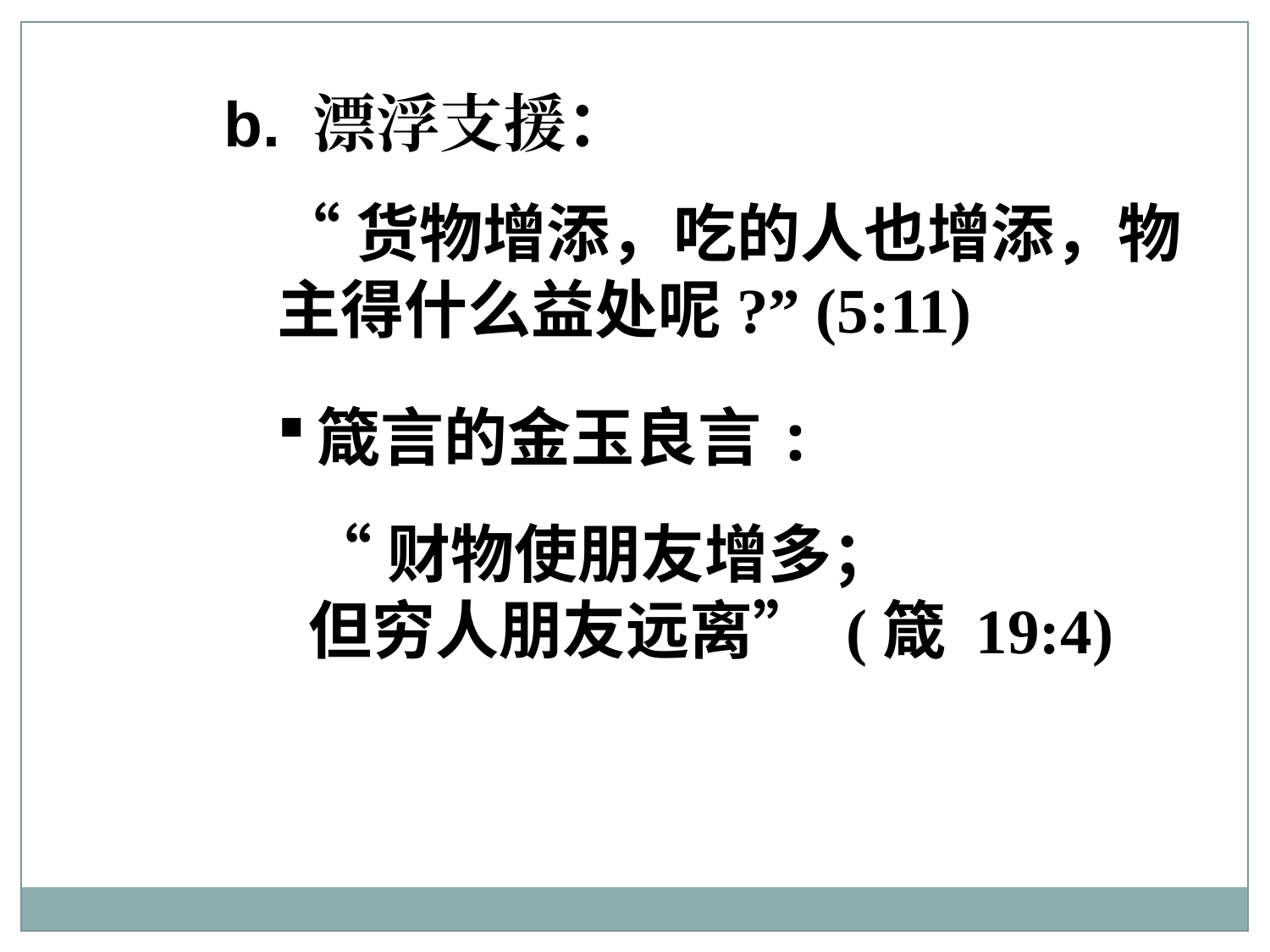

b. 漂浮支援：
“货物增添，吃的人也增添，物主得什么益处呢?” (5:11)
箴言的金玉良言:
“财物使朋友增多；
但穷人朋友远离” (箴 19:4)